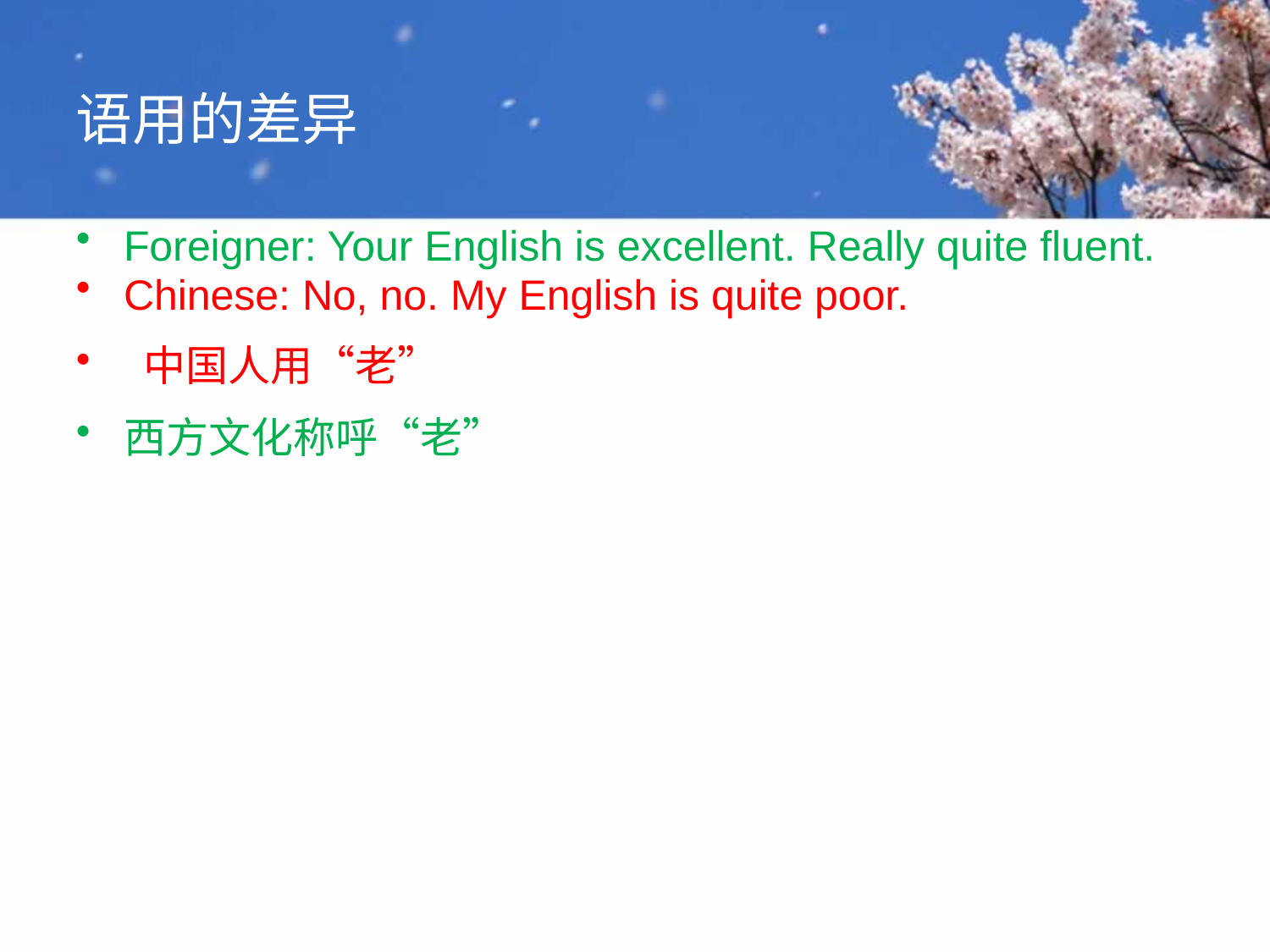

# 语用的差异
Foreigner: Your English is excellent. Really quite fluent.
Chinese: No, no. My English is quite poor.
 中国人用“老”
西方文化称呼“老”